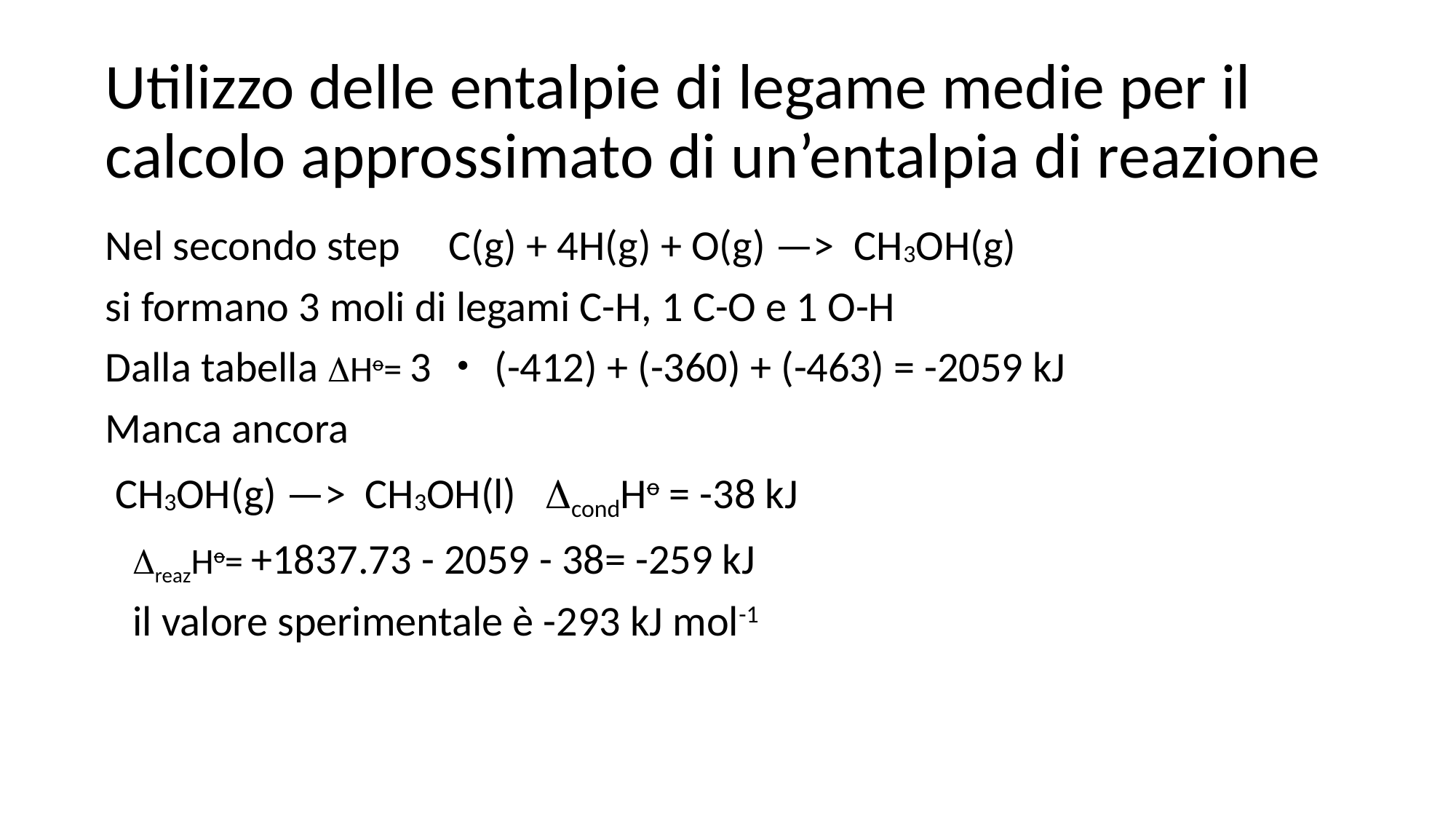

# Utilizzo delle entalpie di legame medie per il calcolo approssimato di un’entalpia di reazione
Nel secondo step     C(g) + 4H(g) + O(g) —>  CH3OH(g)
si formano 3 moli di legami C-H, 1 C-O e 1 O-H
Dalla tabella ΔHo= 3・(-412) + (-360) + (-463) = -2059 kJ
Manca ancora
 CH3OH(g) —>  CH3OH(l)   ΔcondHo = -38 kJ
ΔreazHo= +1837.73 - 2059 - 38= -259 kJ
il valore sperimentale è -293 kJ mol-1